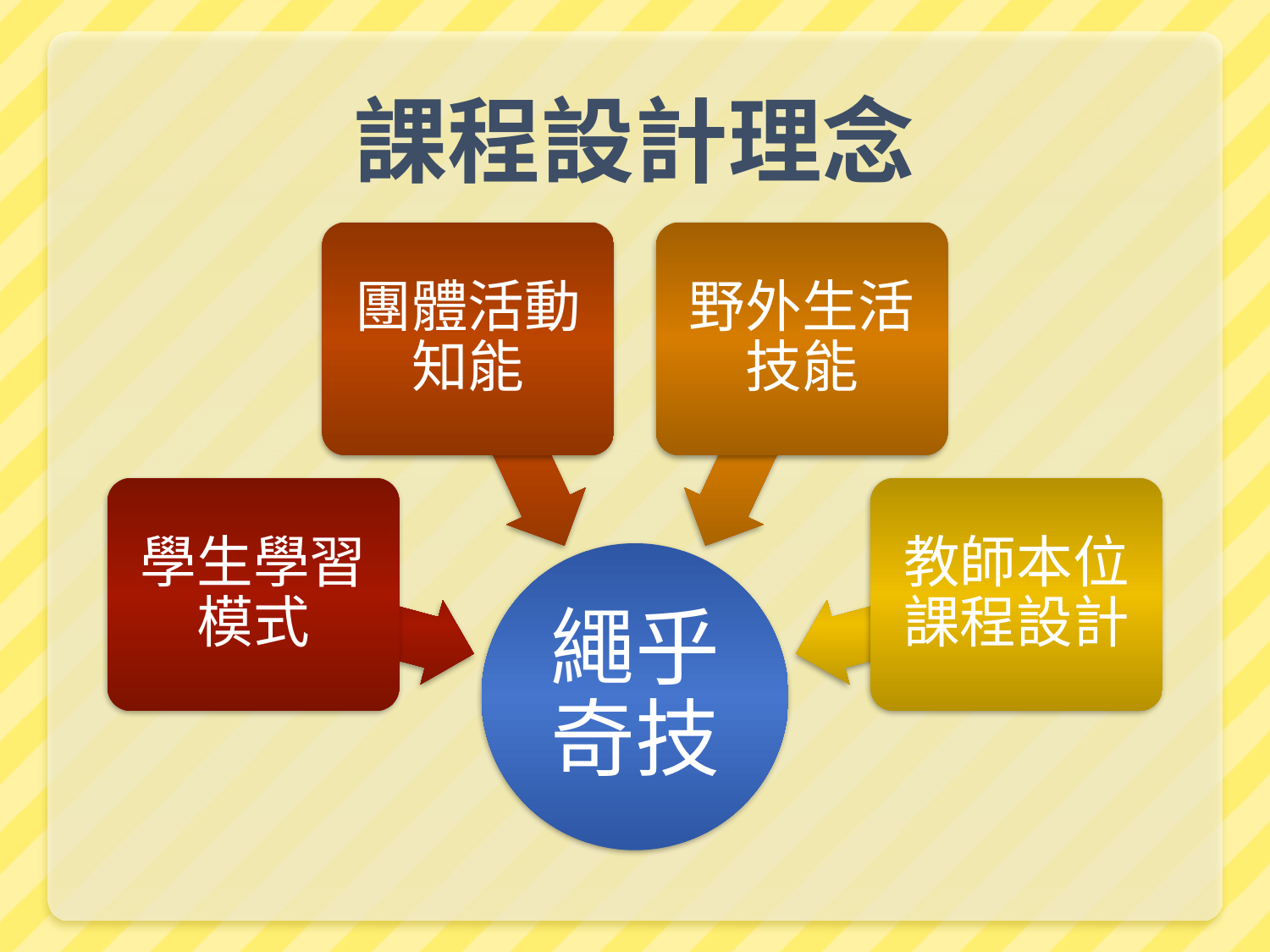

# 課程設計理念
繩乎奇技
學生學習模式
團體活動知能
野外生活技能
教師本位課程設計